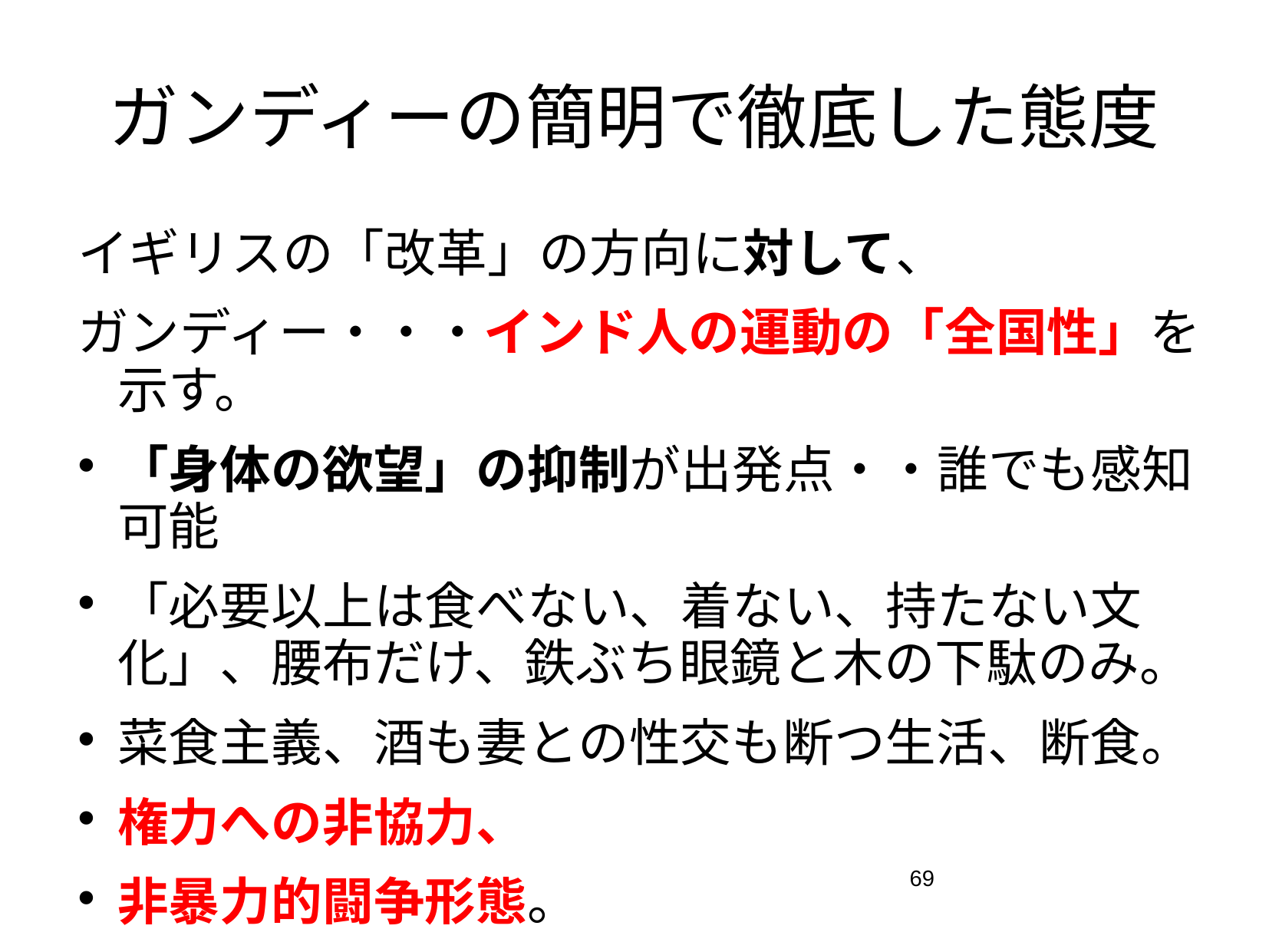

# ガンディーの簡明で徹底した態度
イギリスの「改革」の方向に対して、
ガンディー・・・インド人の運動の「全国性」を示す。
「身体の欲望」の抑制が出発点・・誰でも感知可能
「必要以上は食べない、着ない、持たない文化」、腰布だけ、鉄ぶち眼鏡と木の下駄のみ。
菜食主義、酒も妻との性交も断つ生活、断食。
権力への非協力、
非暴力的闘争形態。
69